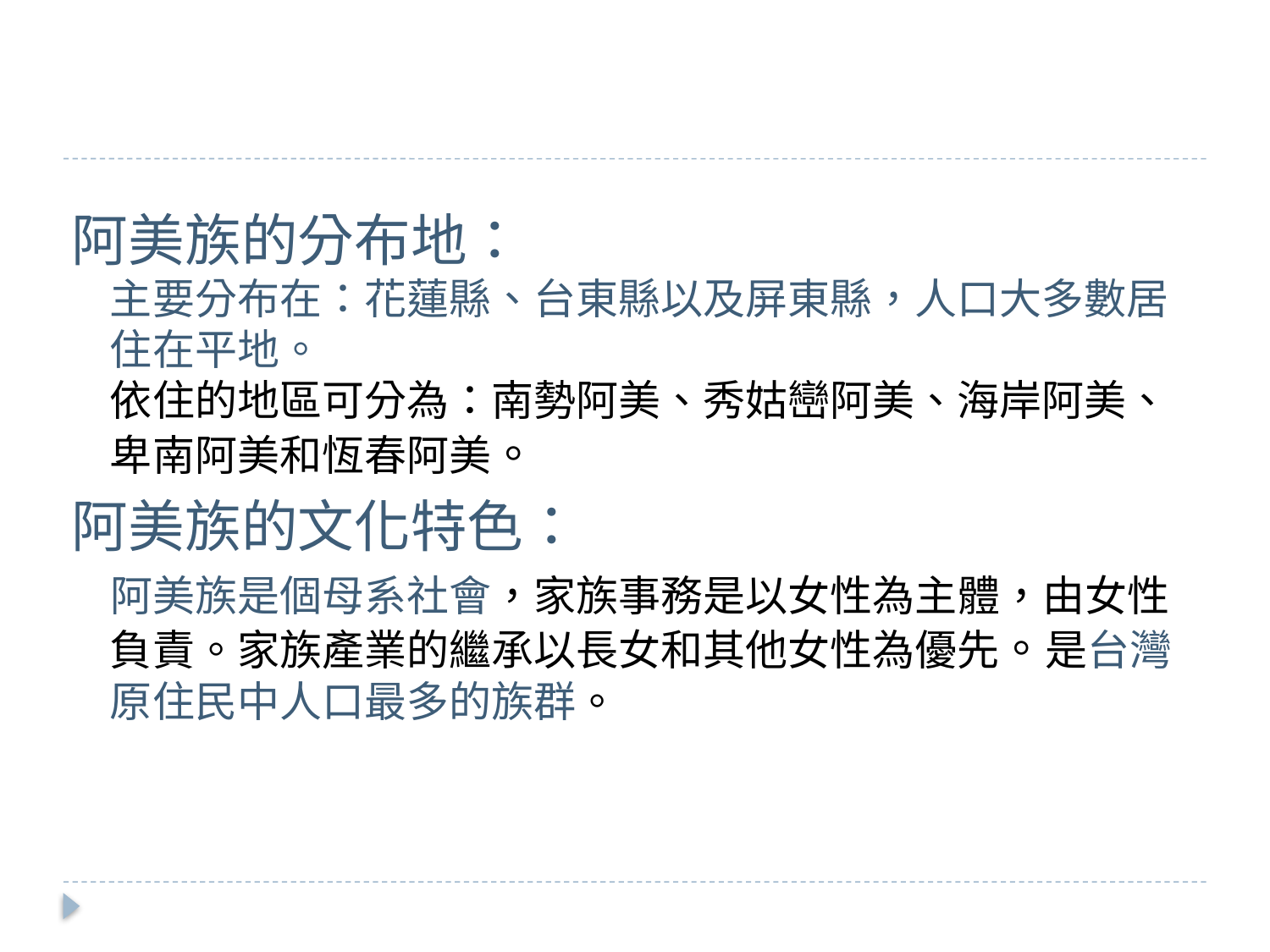

阿美族的分布地：
主要分布在：花蓮縣、台東縣以及屏東縣，人口大多數居住在平地。
依住的地區可分為：南勢阿美、秀姑巒阿美、海岸阿美、卑南阿美和恆春阿美。
阿美族的文化特色：
   阿美族是個母系社會，家族事務是以女性為主體，由女性負責。家族產業的繼承以長女和其他女性為優先。是台灣原住民中人口最多的族群。